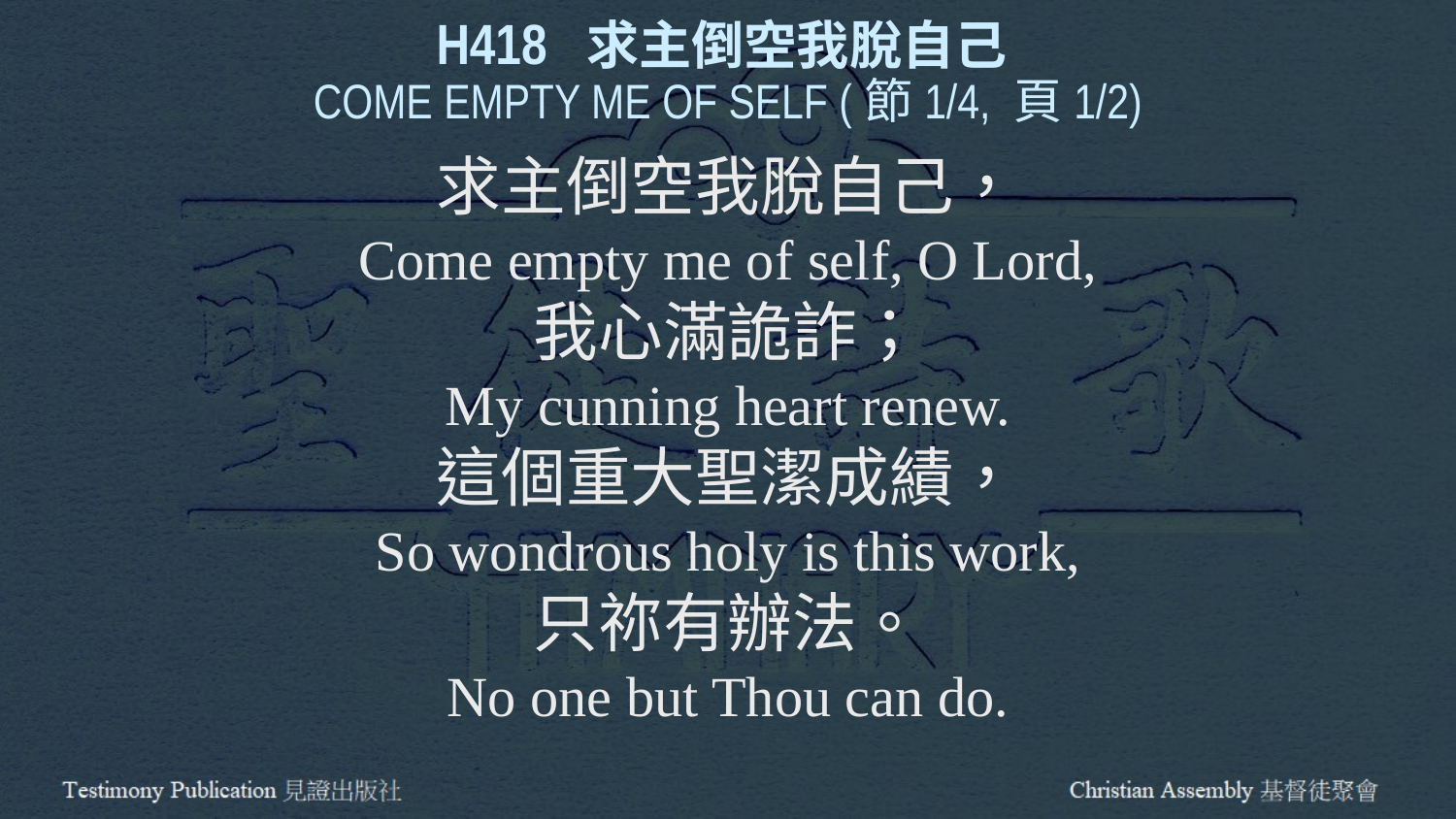

H418  求主倒空我脫自己
COME EMPTY ME OF SELF (節1/4, 頁1/2)
求主倒空我脫自己，
Come empty me of self, O Lord,
我心滿詭詐；
My cunning heart renew.
這個重大聖潔成績，
So wondrous holy is this work,
只祢有辦法。
No one but Thou can do.